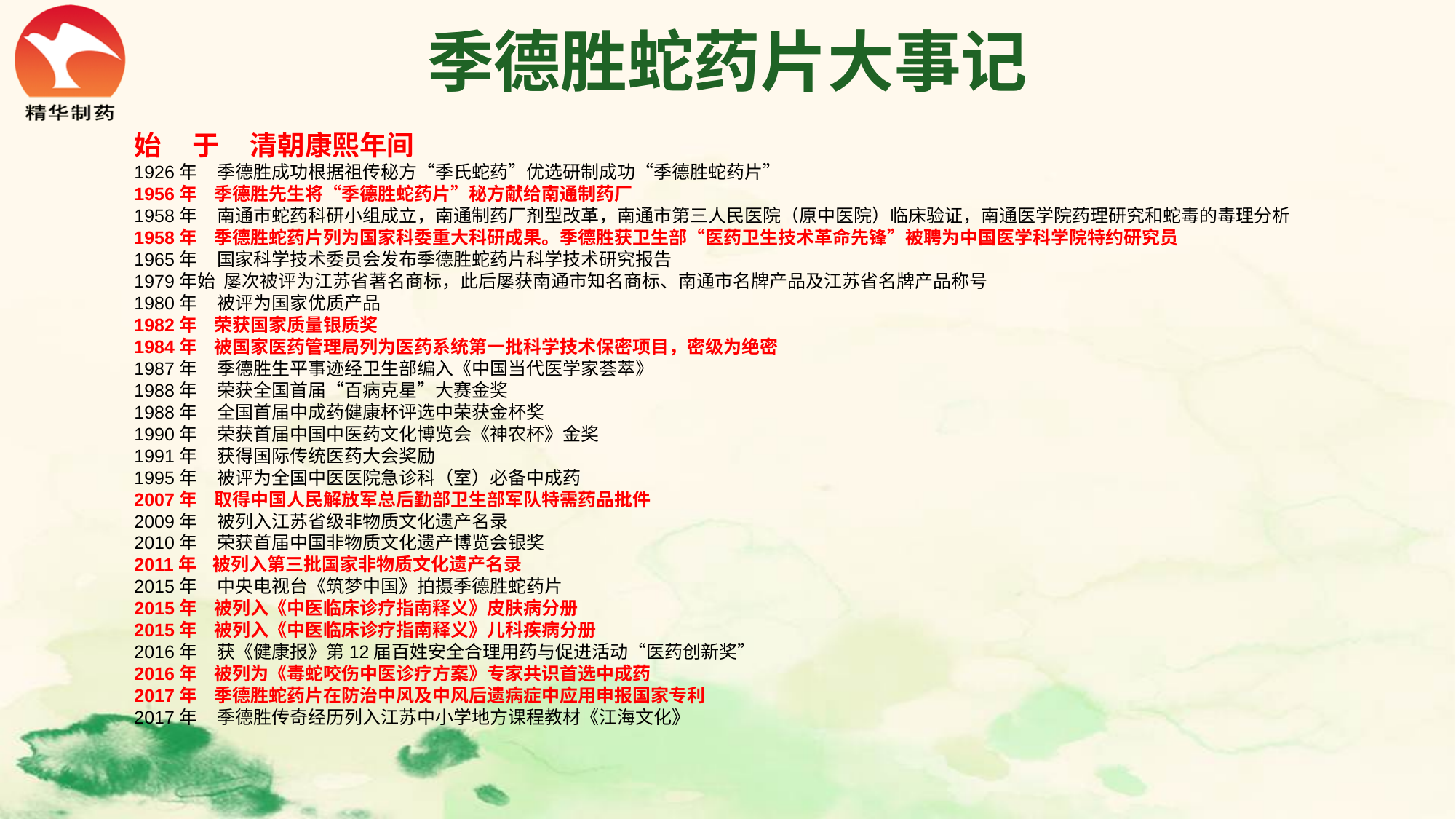

# 季德胜蛇药片大事记
始     于     清朝康熙年间
1926年     季德胜成功根据祖传秘方“季氏蛇药”优选研制成功“季德胜蛇药片”
1956年    季德胜先生将“季德胜蛇药片”秘方献给南通制药厂
1958年     南通市蛇药科研小组成立，南通制药厂剂型改革，南通市第三人民医院（原中医院）临床验证，南通医学院药理研究和蛇毒的毒理分析
1958年    季德胜蛇药片列为国家科委重大科研成果。季德胜获卫生部“医药卫生技术革命先锋”被聘为中国医学科学院特约研究员
1965年     国家科学技术委员会发布季德胜蛇药片科学技术研究报告
1979年始  屡次被评为江苏省著名商标，此后屡获南通市知名商标、南通市名牌产品及江苏省名牌产品称号
1980年     被评为国家优质产品
1982年    荣获国家质量银质奖
1984年    被国家医药管理局列为医药系统第一批科学技术保密项目，密级为绝密
1987年     季德胜生平事迹经卫生部编入《中国当代医学家荟萃》
1988年     荣获全国首届“百病克星”大赛金奖
1988年     全国首届中成药健康杯评选中荣获金杯奖
1990年     荣获首届中国中医药文化博览会《神农杯》金奖
1991年     获得国际传统医药大会奖励
1995年     被评为全国中医医院急诊科（室）必备中成药
2007年    取得中国人民解放军总后勤部卫生部军队特需药品批件
2009年     被列入江苏省级非物质文化遗产名录
2010年     荣获首届中国非物质文化遗产博览会银奖
2011年    被列入第三批国家非物质文化遗产名录
2015年     中央电视台《筑梦中国》拍摄季德胜蛇药片
2015年    被列入《中医临床诊疗指南释义》皮肤病分册
2015年    被列入《中医临床诊疗指南释义》儿科疾病分册
2016年     获《健康报》第12届百姓安全合理用药与促进活动“医药创新奖”
2016年    被列为《毒蛇咬伤中医诊疗方案》专家共识首选中成药
2017年    季德胜蛇药片在防治中风及中风后遗病症中应用申报国家专利
2017年     季德胜传奇经历列入江苏中小学地方课程教材《江海文化》